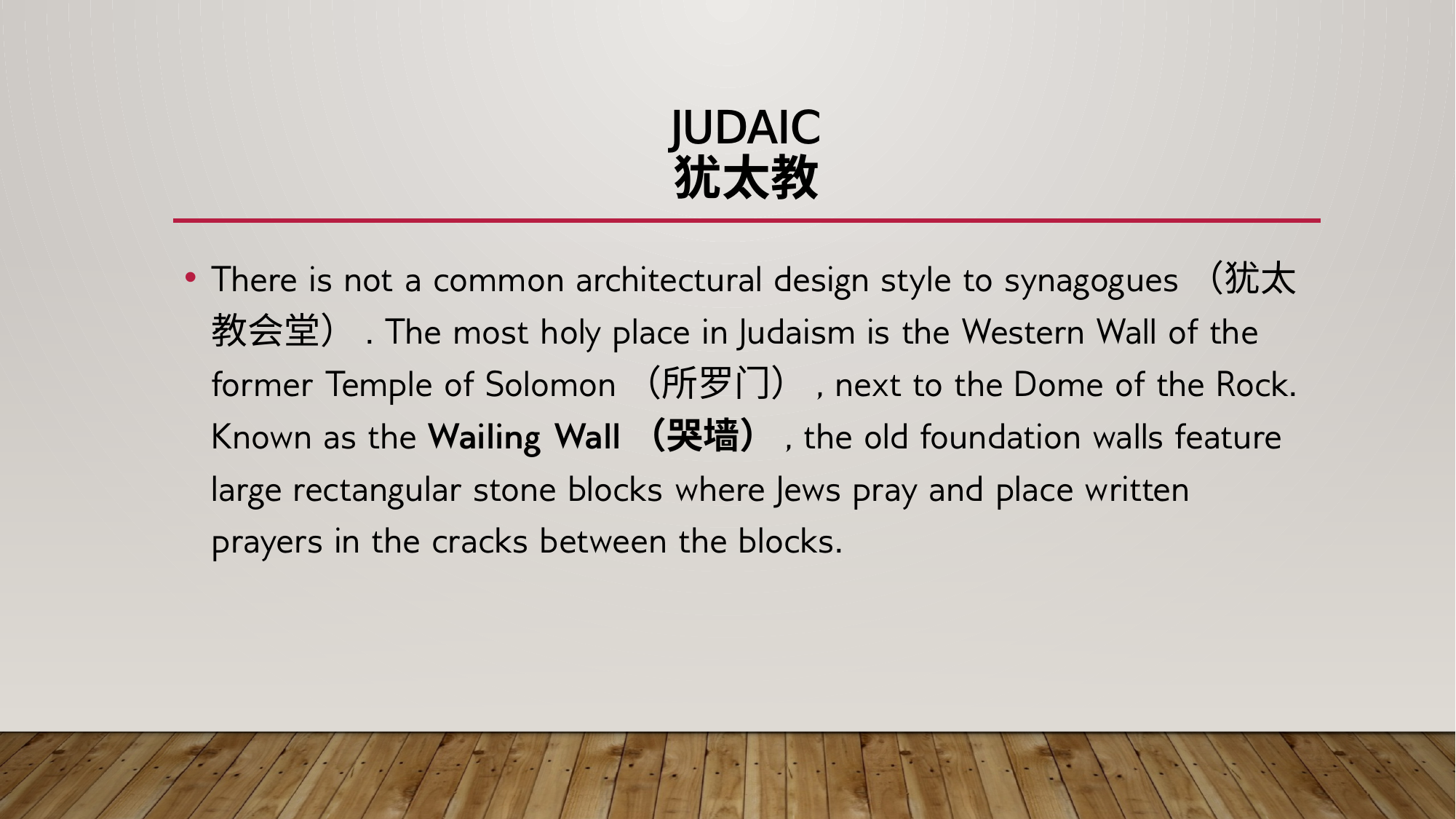

# Judaic 犹太教
There is not a common architectural design style to synagogues（犹太教会堂）. The most holy place in Judaism is the Western Wall of the former Temple of Solomon（所罗门）, next to the Dome of the Rock. Known as the Wailing Wall（哭墙）, the old foundation walls feature large rectangular stone blocks where Jews pray and place written prayers in the cracks between the blocks.